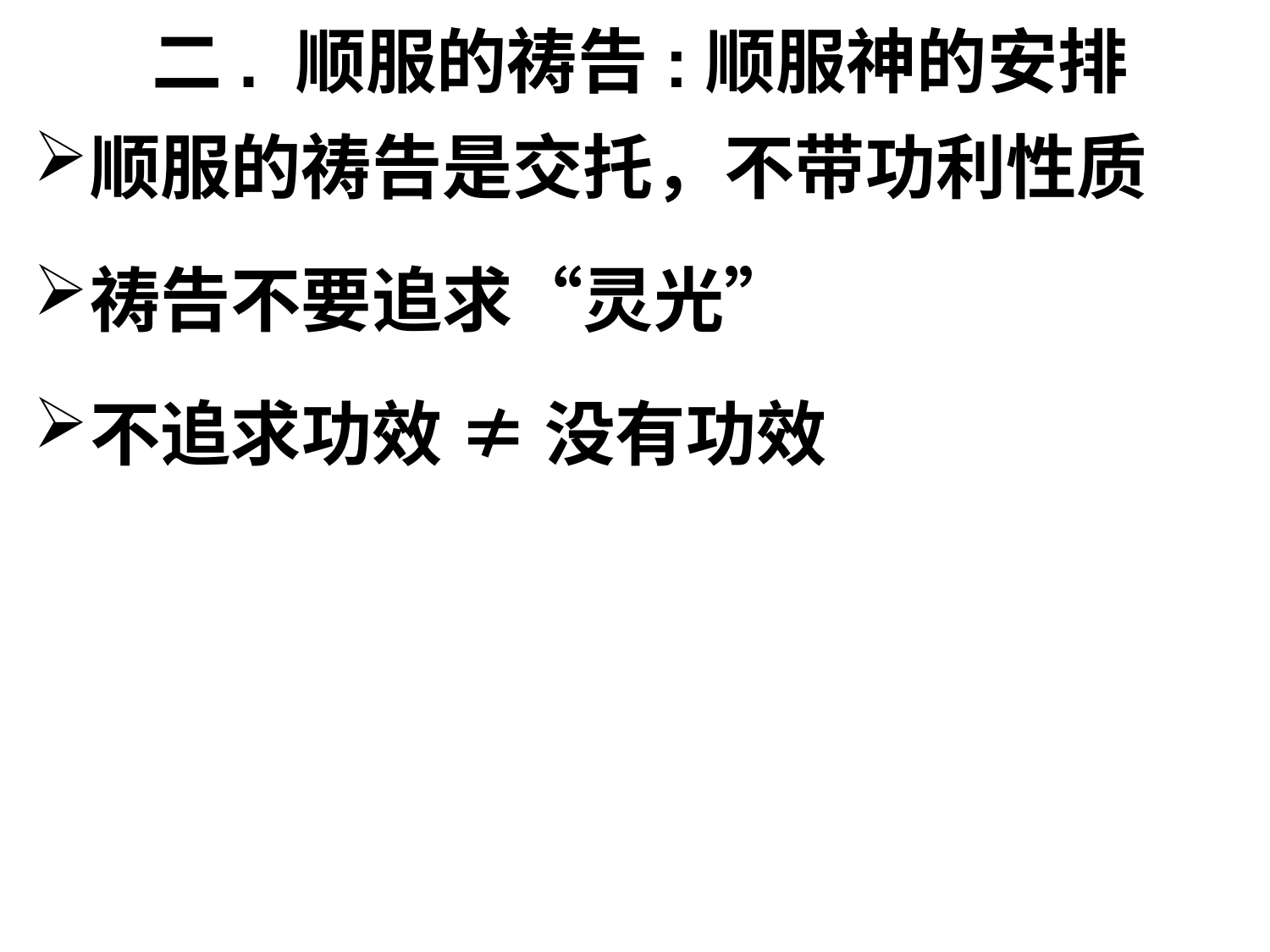

二. 顺服的祷告:顺服神的安排
顺服的祷告是交托，不带功利性质

祷告不要追求“灵光”

不追求功效 ≠ 没有功效